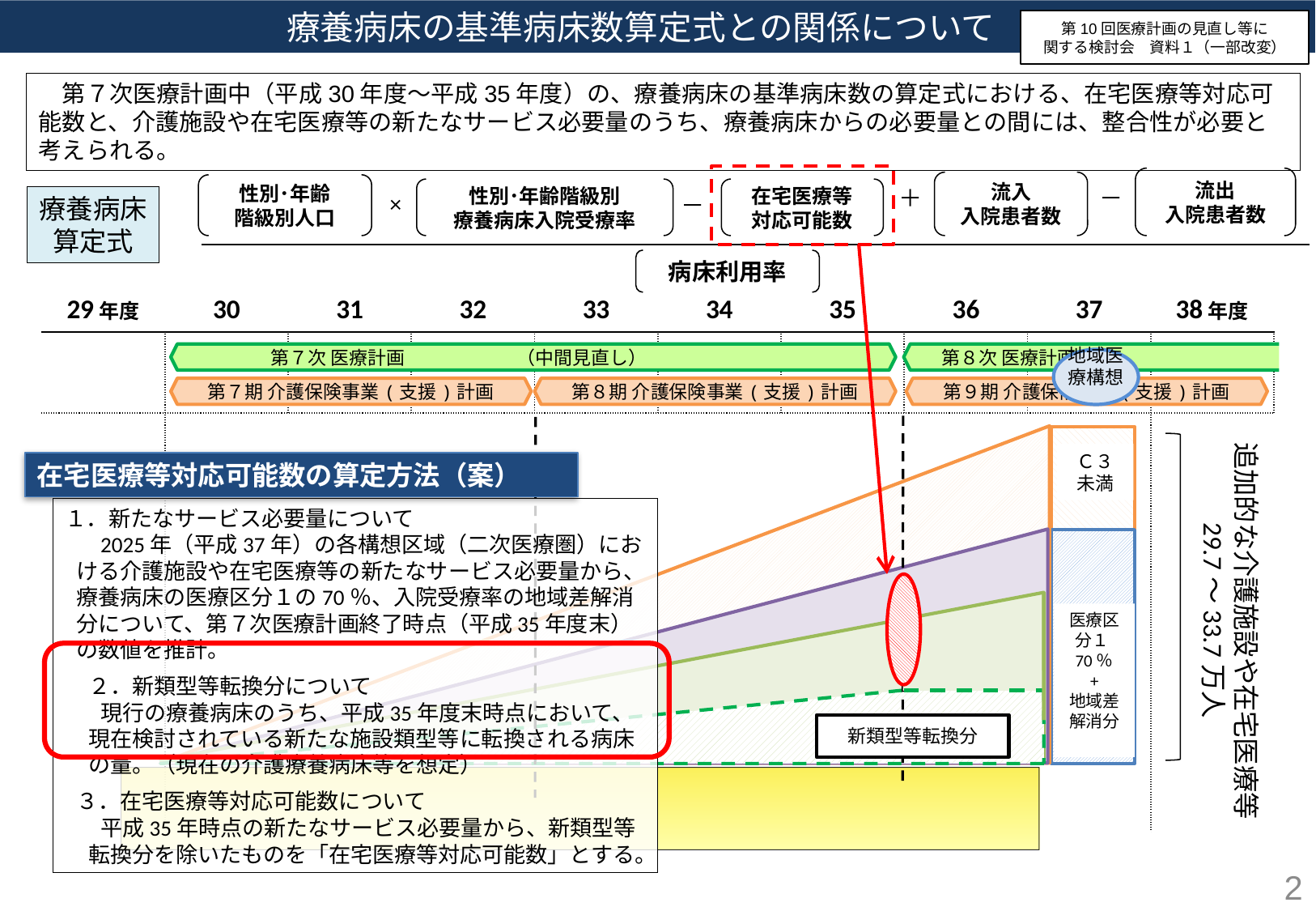

療養病床の基準病床数算定式との関係について
第10回医療計画の見直し等に
関する検討会　資料１（一部改変）
　第７次医療計画中（平成30年度～平成35年度）の、療養病床の基準病床数の算定式における、在宅医療等対応可能数と、介護施設や在宅医療等の新たなサービス必要量のうち、療養病床からの必要量との間には、整合性が必要と考えられる。

流出
入院患者数
流入
入院患者数
性別･年齢
階級別人口
＋
－
性別･年齢階級別
療養病床入院受療率
在宅医療等
対応可能数
×
－
療養病床
算定式
病床利用率
| 29年度 | 30 | 31 | 32 | 33 | 34 | 35 | 36 | 37 | 38年度 |
| --- | --- | --- | --- | --- | --- | --- | --- | --- | --- |
|  |  |  |  |  |  |  |  |  |  |
|  |  |  |  |  |  |  |  |  |  |

　　第７次 医療計画　　　　　　（中間見直し）
第８次 医療計画
地域医療構想
第７期 介護保険事業(支援)計画
第８期 介護保険事業(支援)計画
第９期 介護保険事業(支援)計画

追加的な介護施設や在宅医療等
 29.7～33.7万人
Ｃ３
未満

医療区分１70％
+
地域差解消分

在宅医療等対応可能数の算定方法（案）
１．新たなサービス必要量について
2025年（平成37年）の各構想区域（二次医療圏）における介護施設や在宅医療等の新たなサービス必要量から、療養病床の医療区分１の70％、入院受療率の地域差解消分について、第７次医療計画終了時点（平成35年度末）の数値を推計。
２．新類型等転換分について
現行の療養病床のうち、平成35年度末時点において、現在検討されている新たな施設類型等に転換される病床の量。（現在の介護療養病床等を想定）
３．在宅医療等対応可能数について
平成35年時点の新たなサービス必要量から、新類型等転換分を除いたものを「在宅医療等対応可能数」とする。

新類型等転換分

2